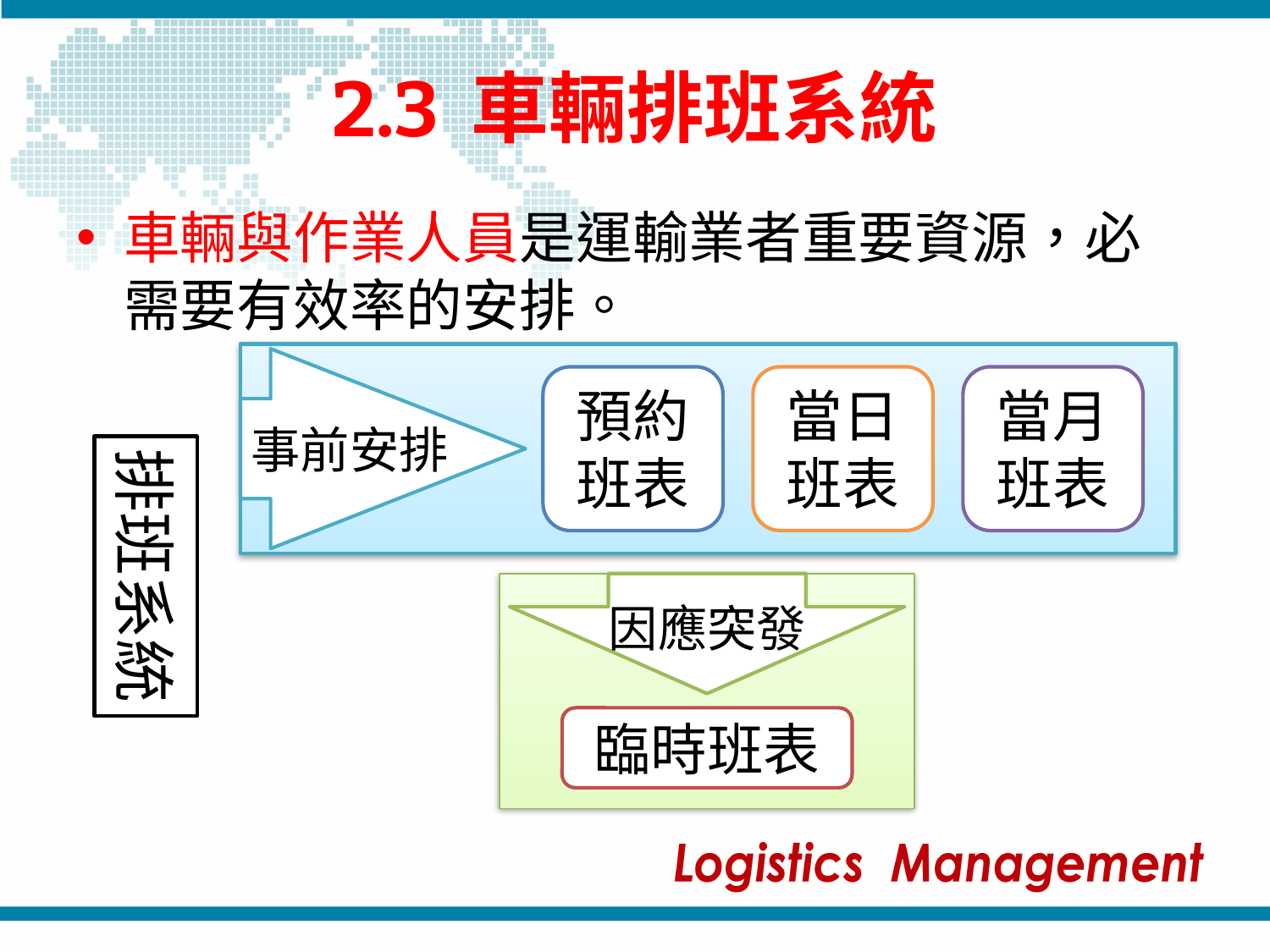

# 2.3 車輛排班系統
車輛與作業人員是運輸業者重要資源，必需要有效率的安排。

預約
班表
當日
班表
當月
班表
事前安排
排班系統

因應突發
臨時班表